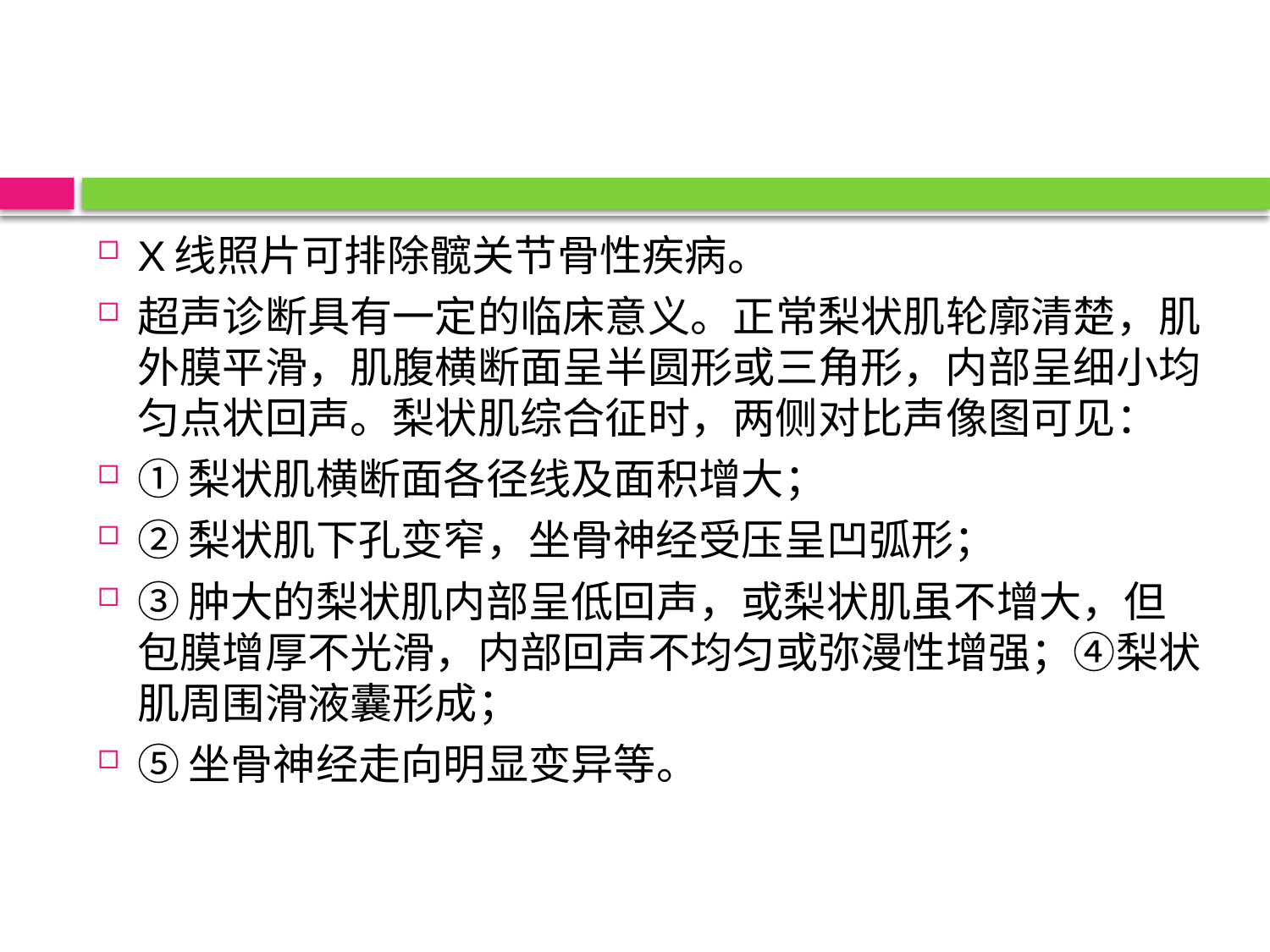

#
X线照片可排除髋关节骨性疾病。
超声诊断具有一定的临床意义。正常梨状肌轮廓清楚，肌外膜平滑，肌腹横断面呈半圆形或三角形，内部呈细小均匀点状回声。梨状肌综合征时，两侧对比声像图可见：
①梨状肌横断面各径线及面积增大；
②梨状肌下孔变窄，坐骨神经受压呈凹弧形；
③肿大的梨状肌内部呈低回声，或梨状肌虽不增大，但包膜增厚不光滑，内部回声不均匀或弥漫性增强；④梨状肌周围滑液囊形成；
⑤坐骨神经走向明显变异等。